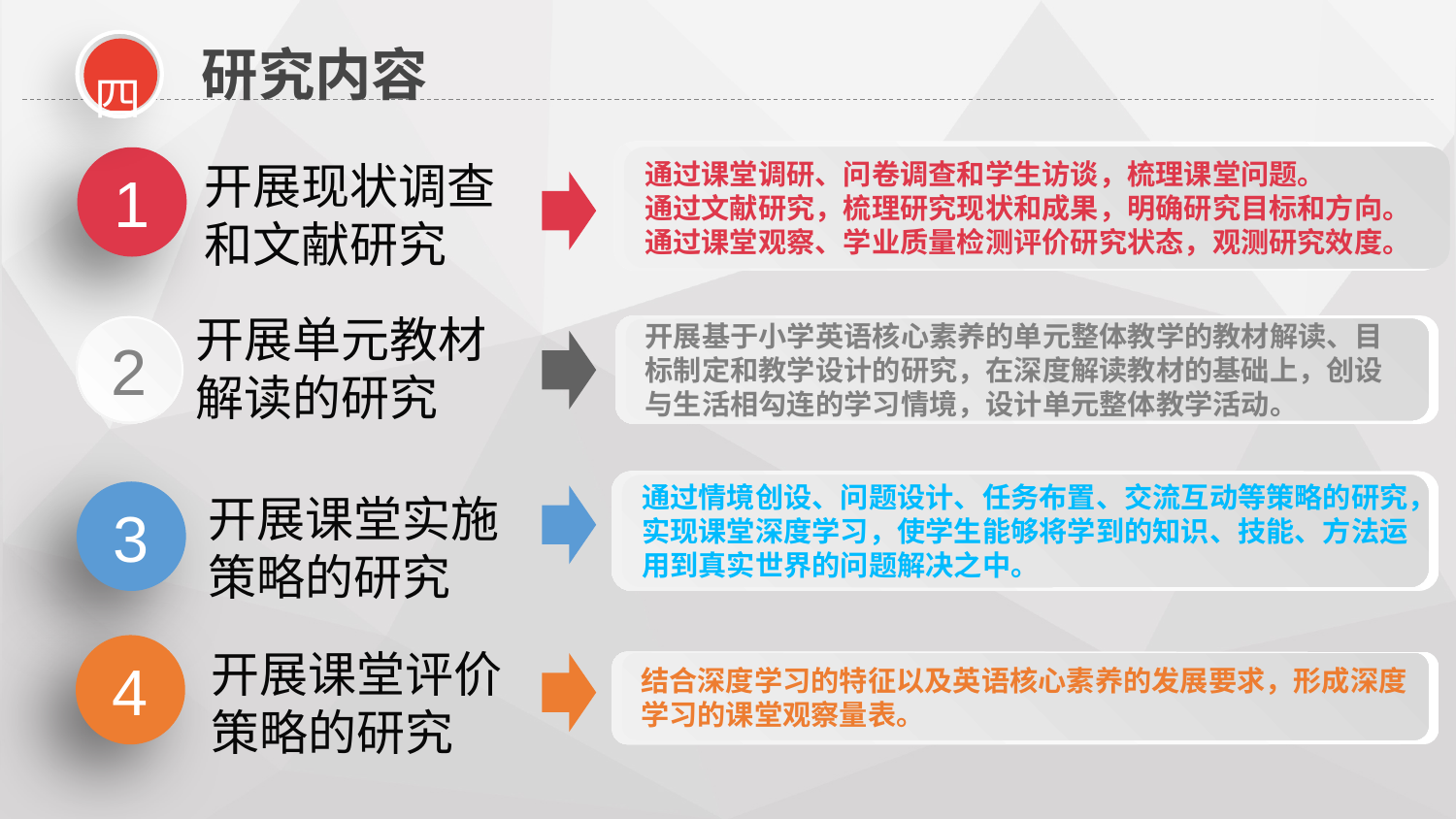

四

研究内容

通过课堂调研、问卷调查和学生访谈，梳理课堂问题。
通过文献研究，梳理研究现状和成果，明确研究目标和方向。
通过课堂观察、学业质量检测评价研究状态，观测研究效度。
1
开展现状调查和文献研究

开展单元教材
解读的研究

开展基于小学英语核心素养的单元整体教学的教材解读、目标制定和教学设计的研究，在深度解读教材的基础上，创设与生活相勾连的学习情境，设计单元整体教学活动。

2

通过情境创设、问题设计、任务布置、交流互动等策略的研究，实现课堂深度学习，使学生能够将学到的知识、技能、方法运用到真实世界的问题解决之中。
开展课堂实施策略的研究
3

4
开展课堂评价策略的研究

结合深度学习的特征以及英语核心素养的发展要求，形成深度学习的课堂观察量表。